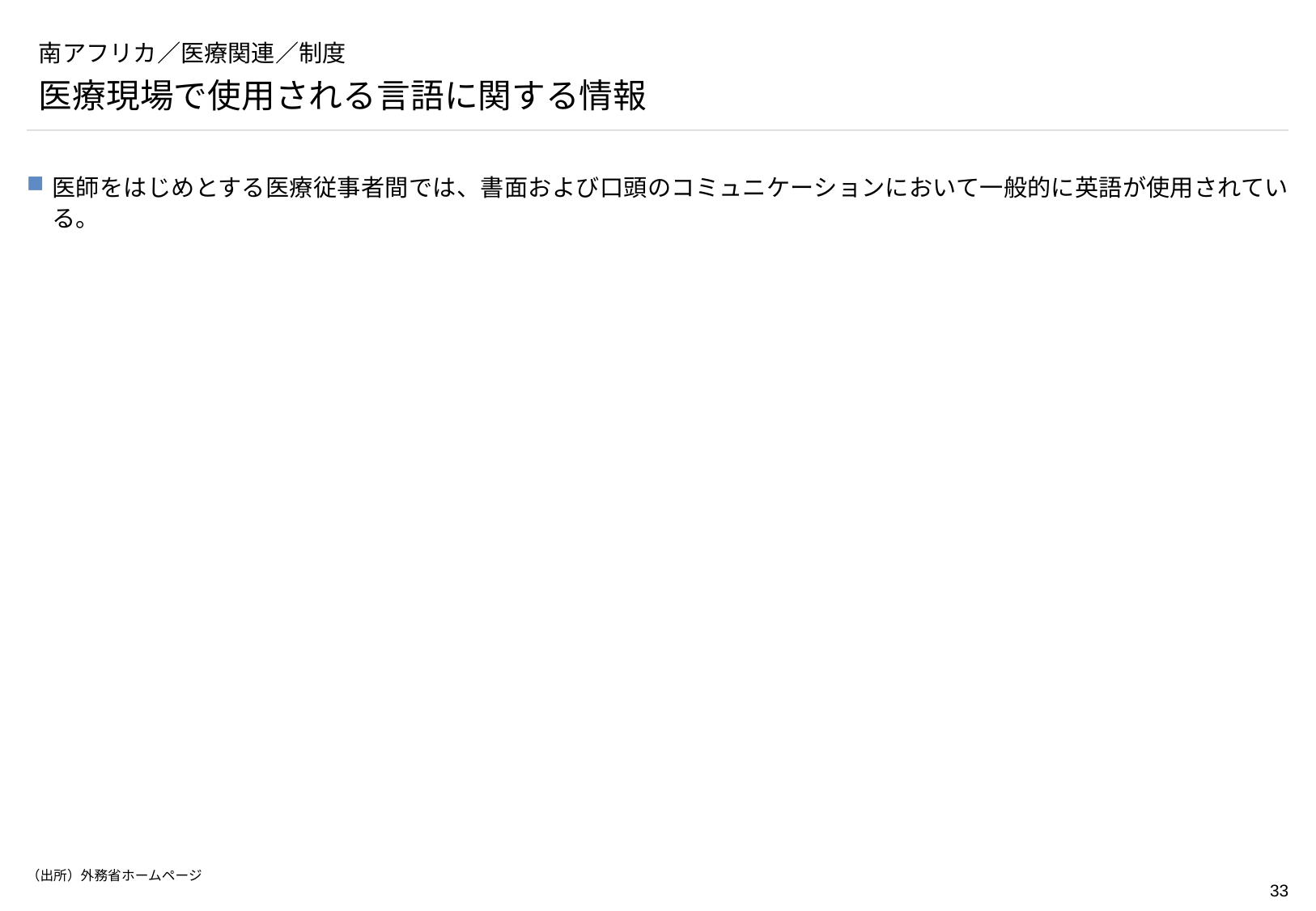

# 南アフリカ／医療関連／制度
医療現場で使用される言語に関する情報

医師をはじめとする医療従事者間では、書面および口頭のコミュニケーションにおいて一般的に英語が使用されている。

（出所）外務省ホームページ